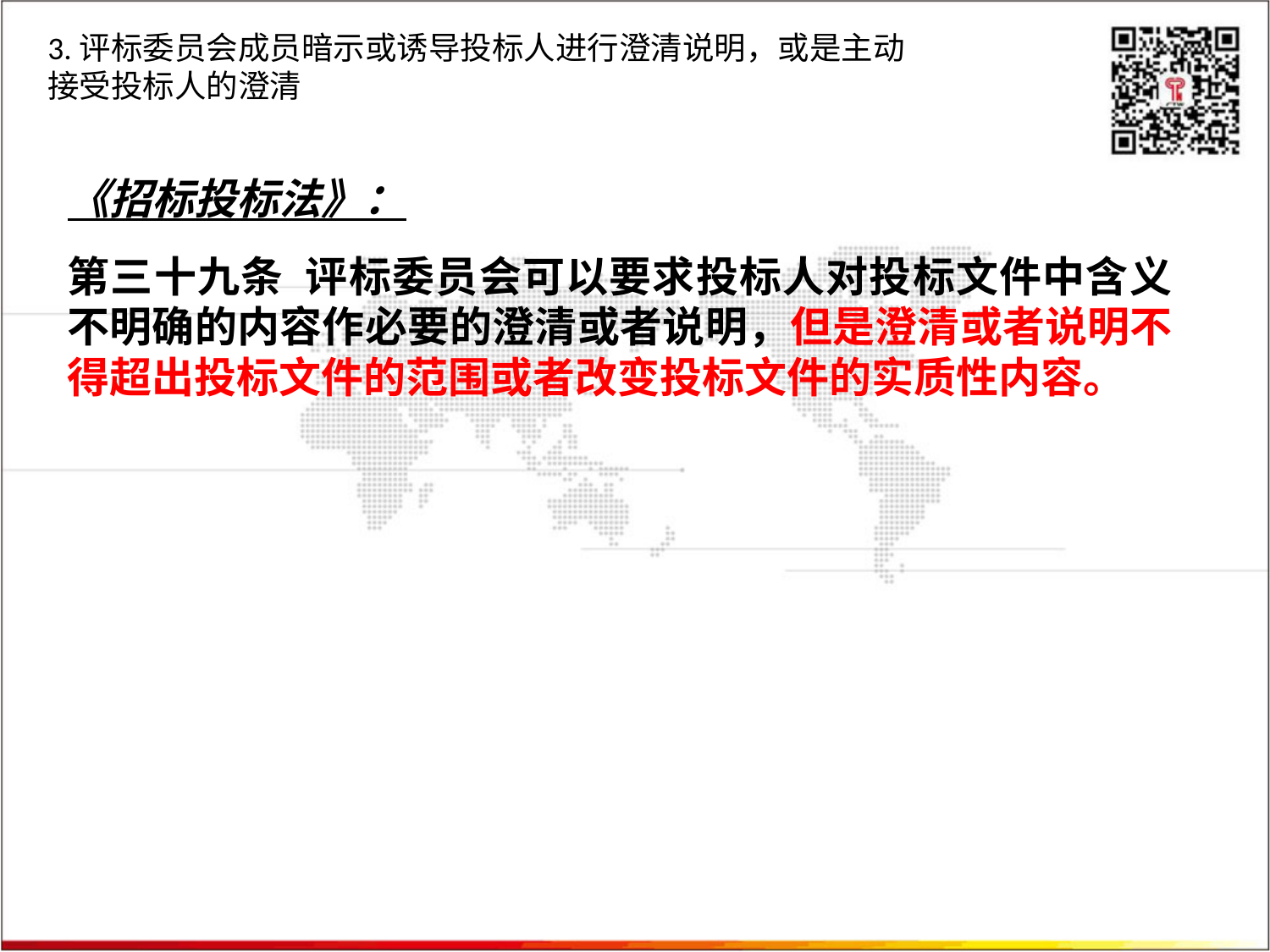

# 3.评标委员会成员暗示或诱导投标人进行澄清说明，或是主动接受投标人的澄清
《招标投标法》：
第三十九条  评标委员会可以要求投标人对投标文件中含义不明确的内容作必要的澄清或者说明，但是澄清或者说明不得超出投标文件的范围或者改变投标文件的实质性内容。